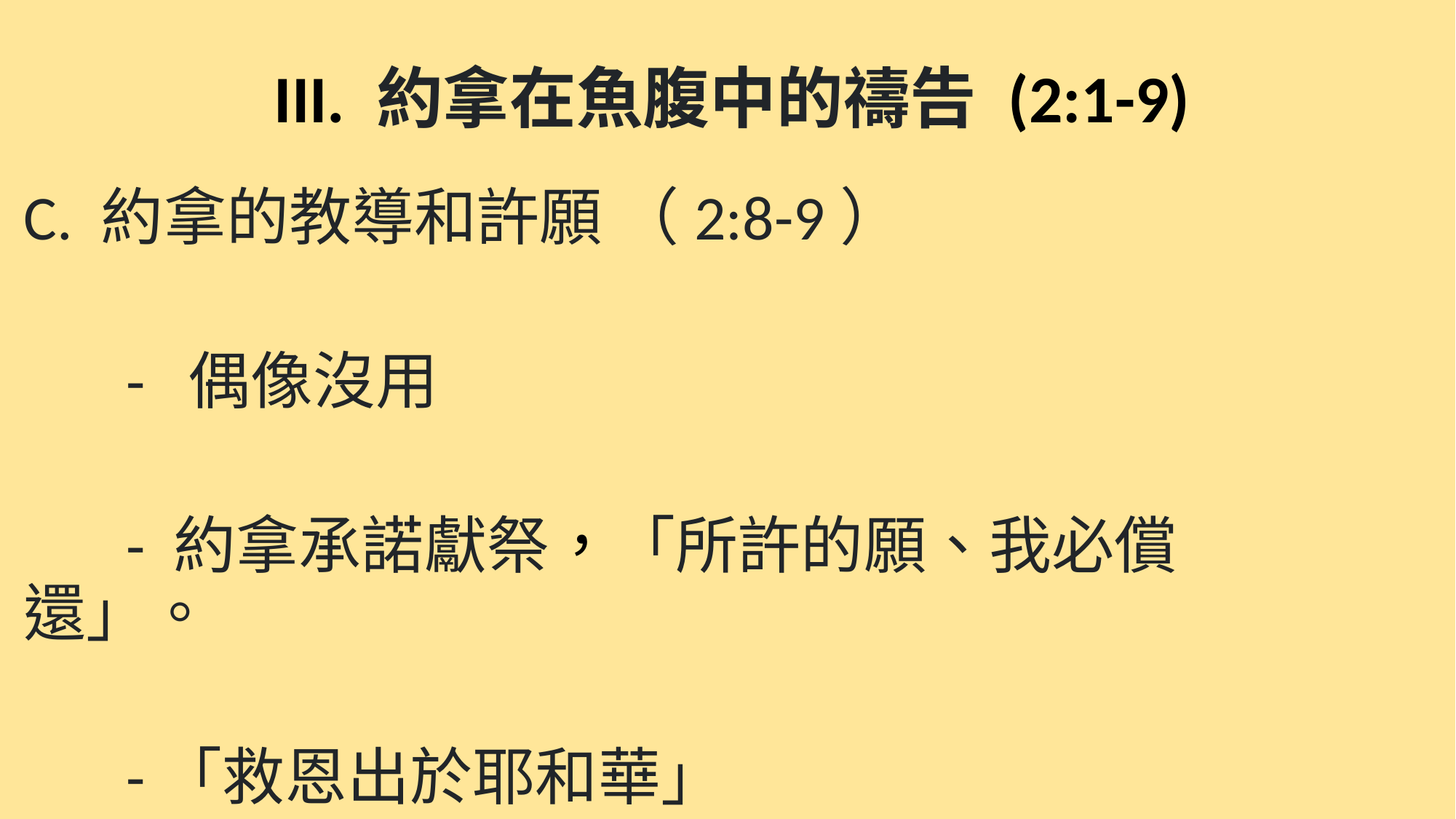

# III. 約拿在魚腹中的禱告 (2:1-9)
C. 約拿的教導和許願 （2:8-9）

	-  偶像沒用

	- 約拿承諾獻祭，「所許的願、我必償	還」。

	-「救恩出於耶和華」